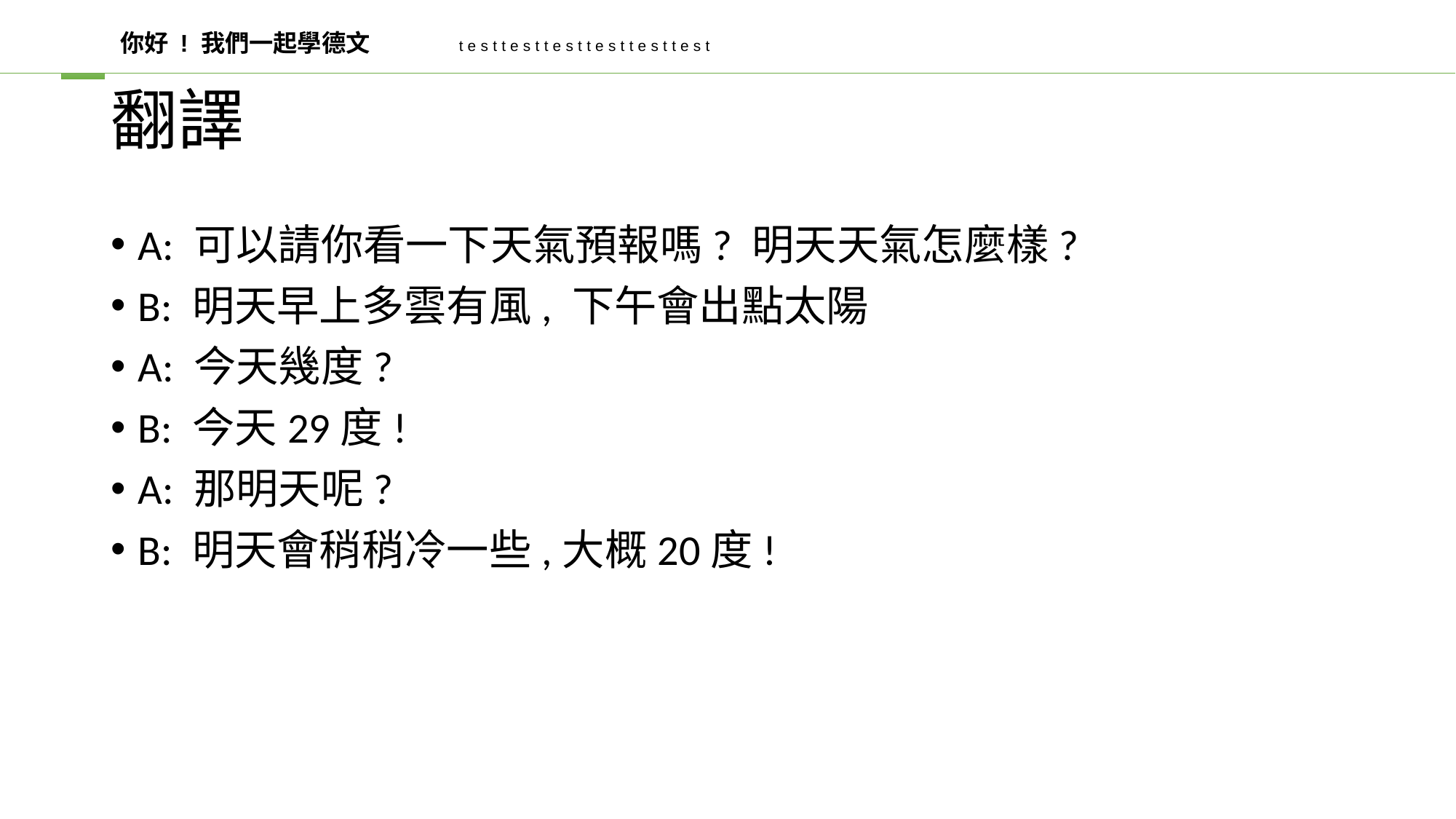

你好 ! 我們一起學德文
testtesttesttesttesttest

# 翻譯
A: 可以請你看一下天氣預報嗎? 明天天氣怎麼樣?
B: 明天早上多雲有風, 下午會出點太陽
A: 今天幾度?
B: 今天29度!
A: 那明天呢?
B: 明天會稍稍冷一些,大概20度!